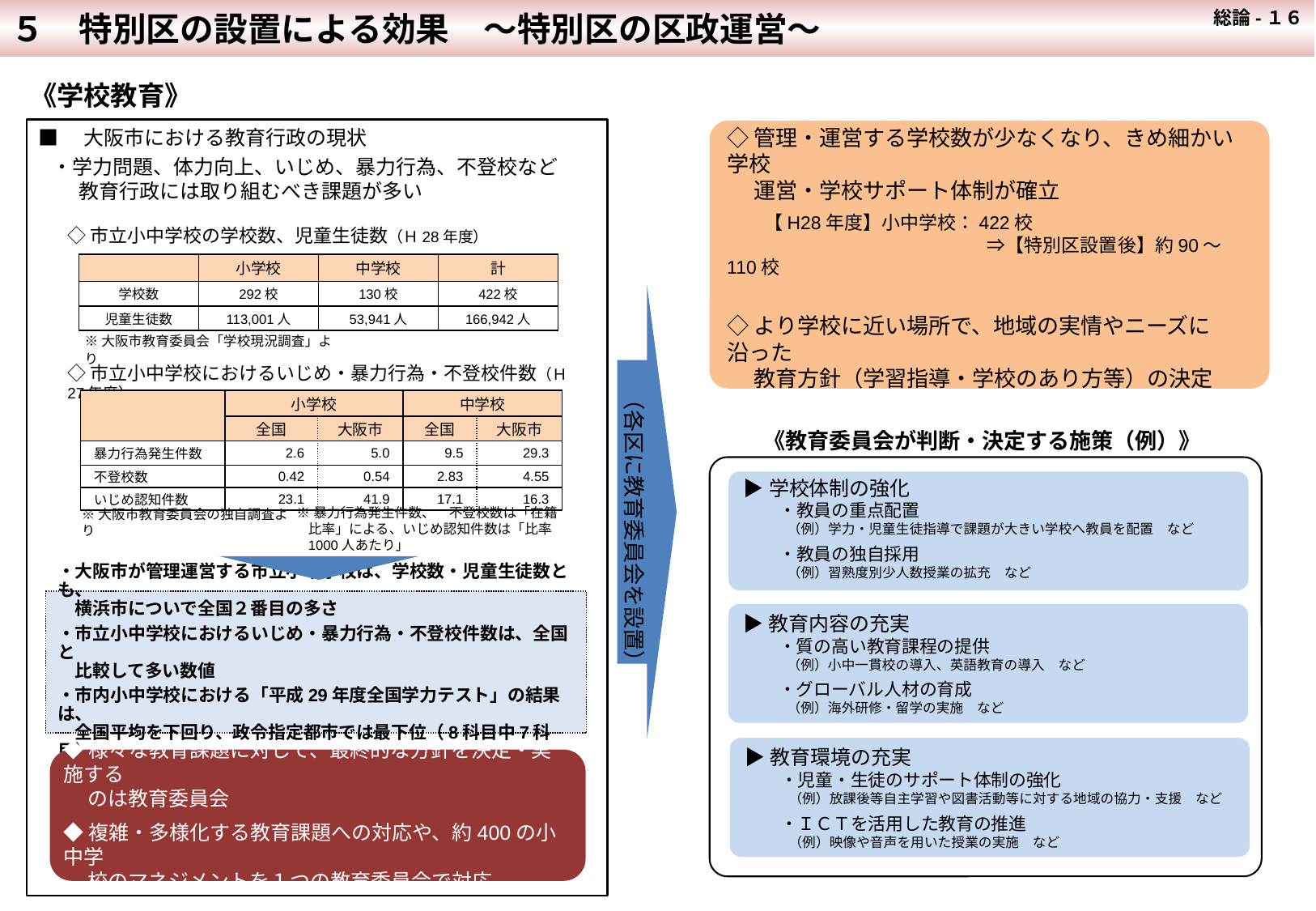

５　特別区の設置による効果　～特別区の区政運営～
 総論-１６
《学校教育》
■　大阪市における教育行政の現状

  ・学力問題、体力向上、いじめ、暴力行為、不登校など
　　教育行政には取り組むべき課題が多い

◇管理・運営する学校数が少なくなり、きめ細かい学校
　 運営・学校サポート体制が確立

　　【H28年度】小中学校：422校
　　　　　　　　　　　　　　⇒【特別区設置後】約90～110校

◇より学校に近い場所で、地域の実情やニーズに沿った
　 教育方針（学習指導・学校のあり方等）の決定

◇市立小中学校の学校数、児童生徒数（Ｈ28年度）

◇市立小中学校におけるいじめ・暴力行為・不登校件数（Ｈ27年度）

　　　　　　（各区に教育委員会を設置）

|  | 小学校 | 中学校 | 計 |
| --- | --- | --- | --- |
| 学校数 | 292校 | 130校 | 422校 |
| 児童生徒数 | 113,001人 | 53,941人 | 166,942人 |
※大阪市教育委員会「学校現況調査」より
|  | 小学校 |  | 中学校 |  |
| --- | --- | --- | --- | --- |
|  | 全国 | 大阪市 | 全国 | 大阪市 |
| 暴力行為発生件数 | 2.6 | 5.0 | 9.5 | 29.3 |
| 不登校数 | 0.42 | 0.54 | 2.83 | 4.55 |
| いじめ認知件数 | 23.1 | 41.9 | 17.1 | 16.3 |
《教育委員会が判断・決定する施策（例）》

▶学校体制の強化
　　・教員の重点配置
　　　 （例）学力・児童生徒指導で課題が大きい学校へ教員を配置　など

　　・教員の独自採用
　　 　（例）習熟度別少人数授業の拡充　など

※暴力行為発生件数、　不登校数は「在籍比率」による、いじめ認知件数は「比率1000人あたり」
※大阪市教育委員会の独自調査より

・大阪市が管理運営する市立小中学校は、学校数・児童生徒数とも、
　横浜市についで全国２番目の多さ

・市立小中学校におけるいじめ・暴力行為・不登校件数は、全国と
　比較して多い数値

・市内小中学校における「平成29年度全国学力テスト」の結果は、
　全国平均を下回り、政令指定都市では最下位（8科目中7科目）
▶教育内容の充実
　　・質の高い教育課程の提供
　　　 （例）小中一貫校の導入、英語教育の導入　など

　　・グローバル人材の育成
　　　 （例）海外研修・留学の実施　など
▶教育環境の充実
　　・児童・生徒のサポート体制の強化
　　　 （例）放課後等自主学習や図書活動等に対する地域の協力・支援　など

　　・ＩＣＴを活用した教育の推進
　　　 （例）映像や音声を用いた授業の実施　など
◆様々な教育課題に対して、最終的な方針を決定・実施する
　 のは教育委員会

◆複雑・多様化する教育課題への対応や、約400の小中学
　 校のマネジメントを１つの教育委員会で対応